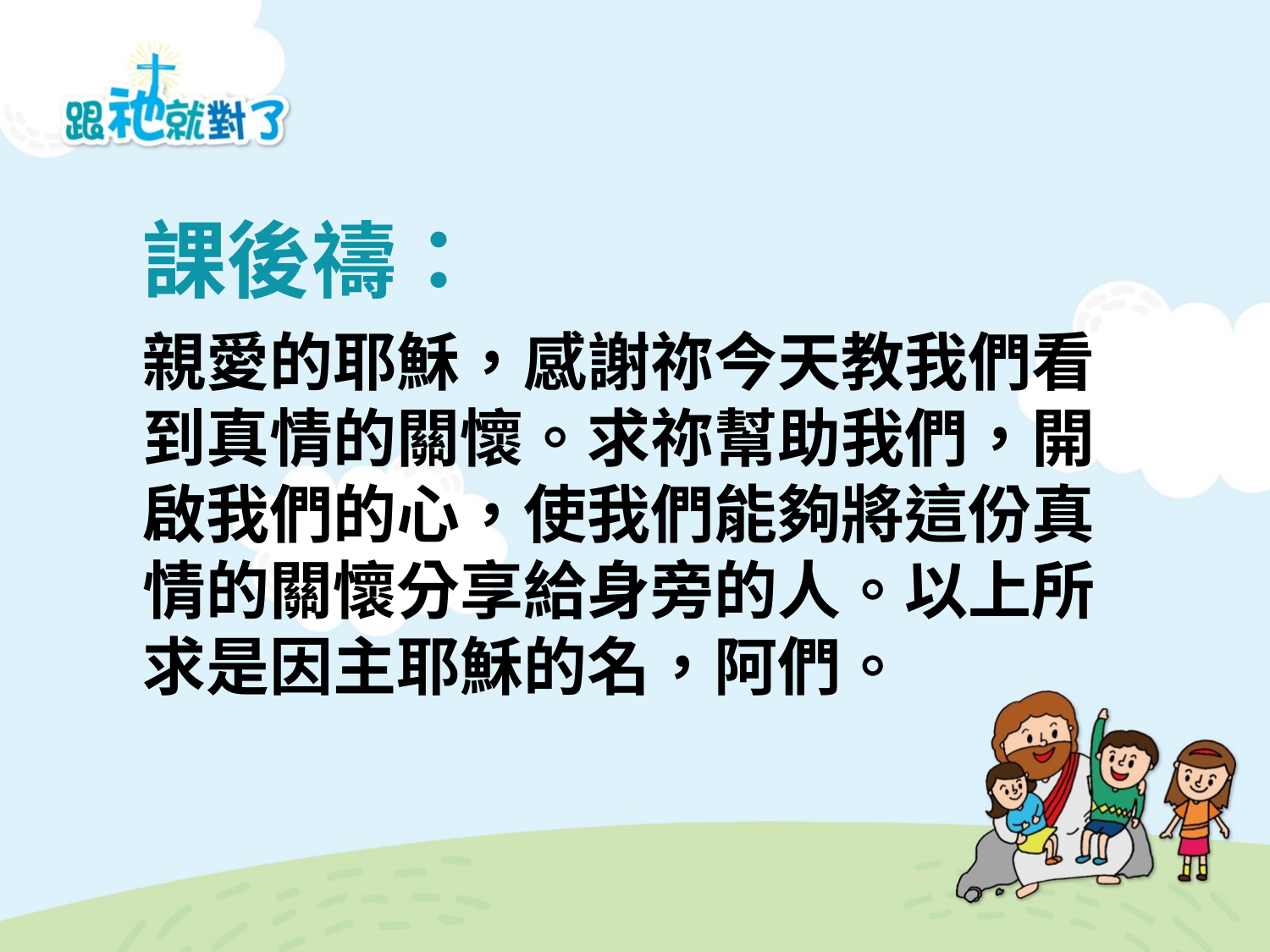

課後禱：
親愛的耶穌，感謝祢今天教我們看到真情的關懷。求祢幫助我們，開啟我們的心，使我們能夠將這份真情的關懷分享給身旁的人。以上所求是因主耶穌的名，阿們。